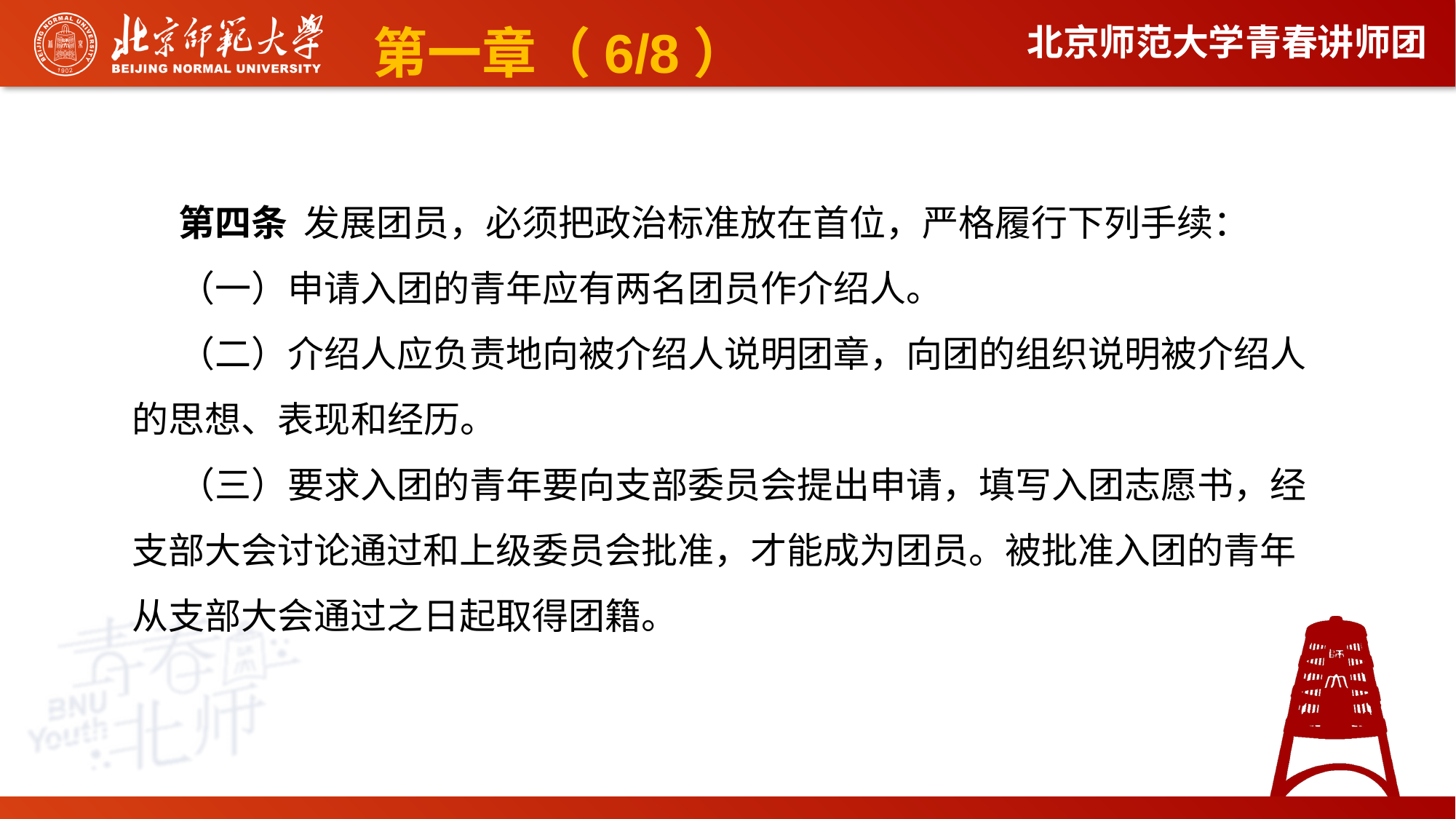

第一章（6/8）

第四条  发展团员，必须把政治标准放在首位，严格履行下列手续：
（一）申请入团的青年应有两名团员作介绍人。
（二）介绍人应负责地向被介绍人说明团章，向团的组织说明被介绍人的思想、表现和经历。
（三）要求入团的青年要向支部委员会提出申请，填写入团志愿书，经支部大会讨论通过和上级委员会批准，才能成为团员。被批准入团的青年从支部大会通过之日起取得团籍。